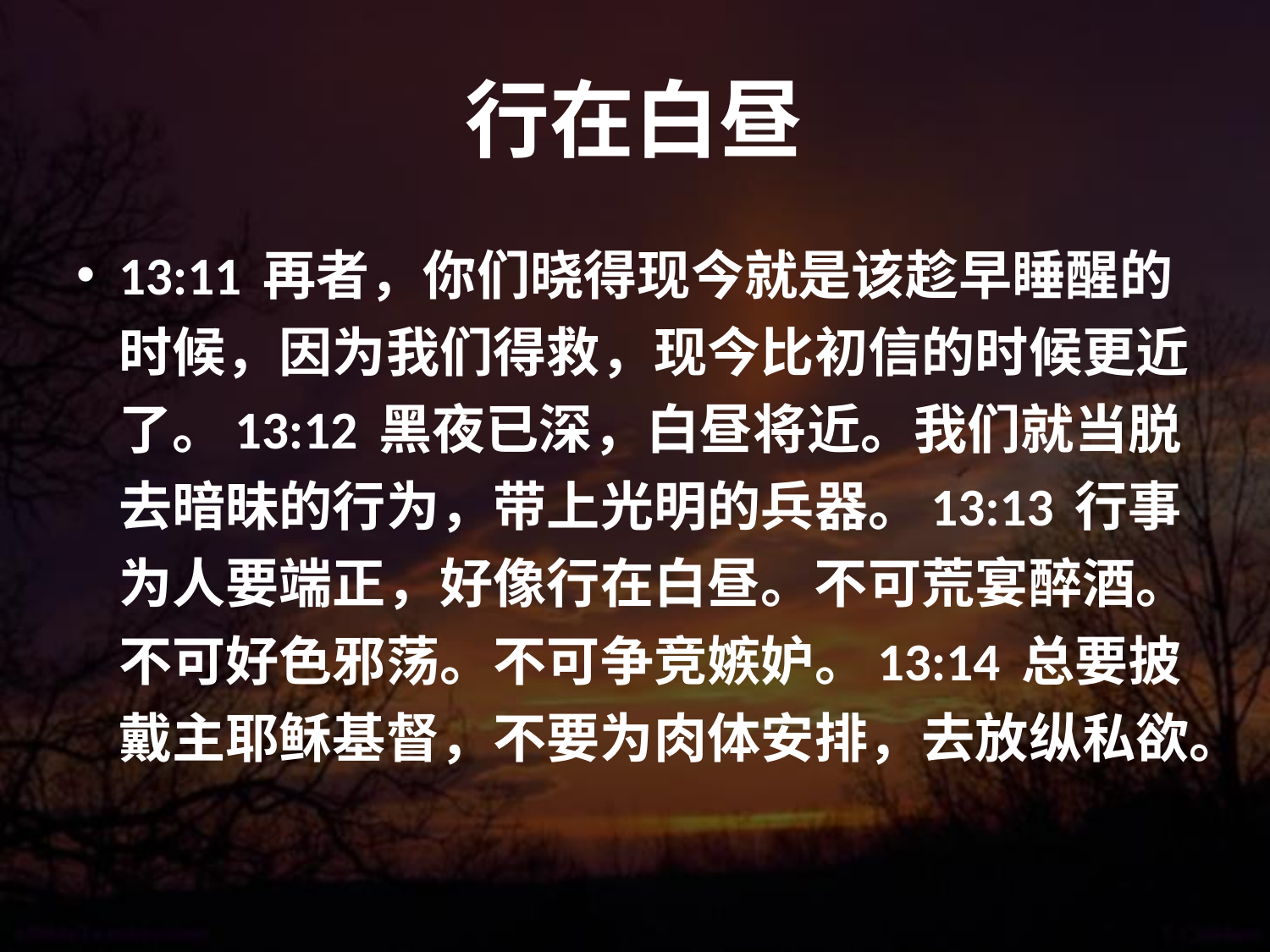

# 行在白昼
13:11 再者，你们晓得现今就是该趁早睡醒的时候，因为我们得救，现今比初信的时候更近了。13:12 黑夜已深，白昼将近。我们就当脱去暗昧的行为，带上光明的兵器。13:13 行事为人要端正，好像行在白昼。不可荒宴醉酒。不可好色邪荡。不可争竞嫉妒。13:14 总要披戴主耶稣基督，不要为肉体安排，去放纵私欲。